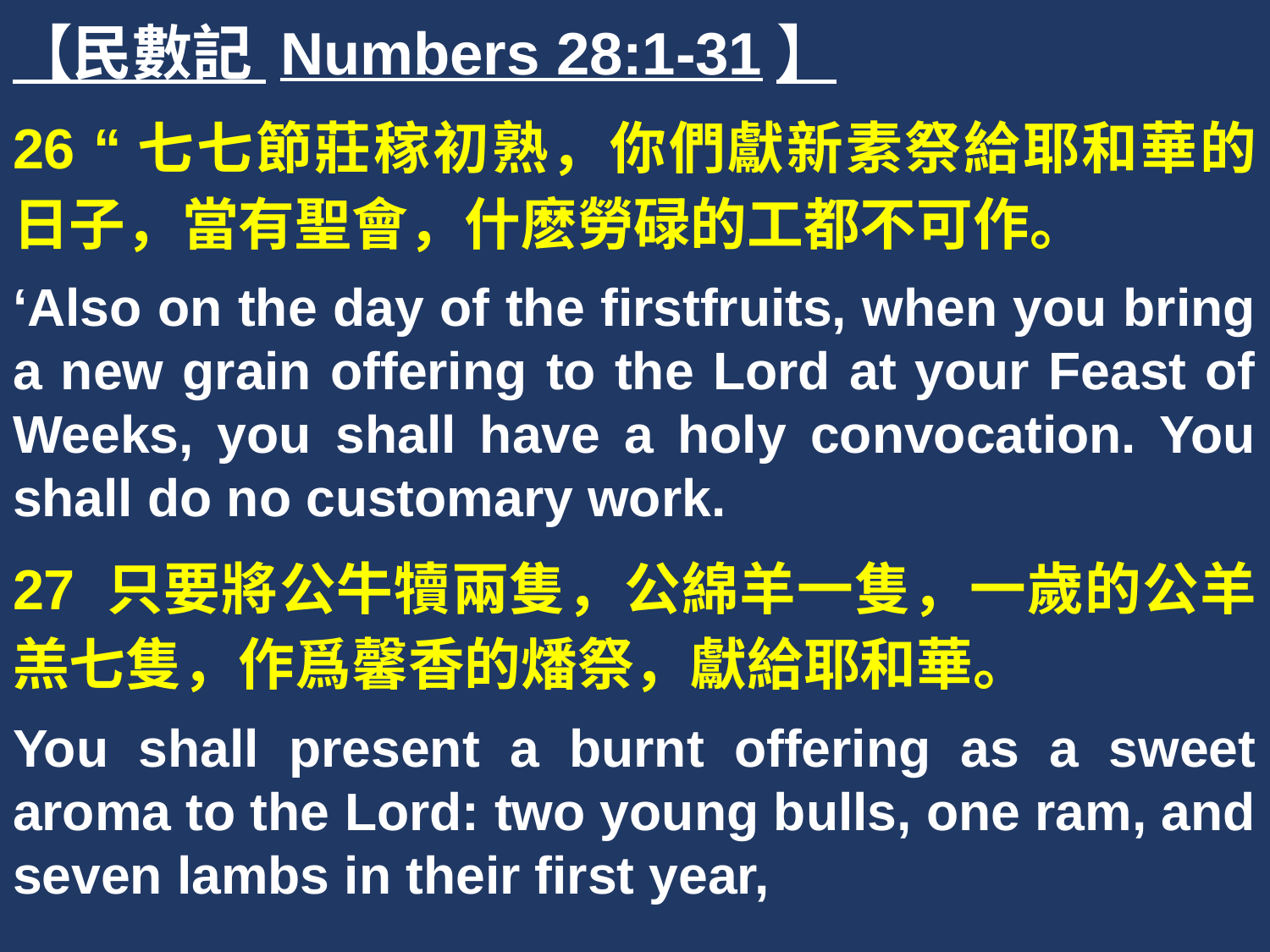

【民數記 Numbers 28:1-31】
26 “七七節莊稼初熟，你們獻新素祭給耶和華的日子，當有聖會，什麽勞碌的工都不可作。
‘Also on the day of the firstfruits, when you bring a new grain offering to the Lord at your Feast of Weeks, you shall have a holy convocation. You shall do no customary work.
27 只要將公牛犢兩隻，公綿羊一隻，一歲的公羊羔七隻，作爲馨香的燔祭，獻給耶和華。
You shall present a burnt offering as a sweet aroma to the Lord: two young bulls, one ram, and seven lambs in their first year,